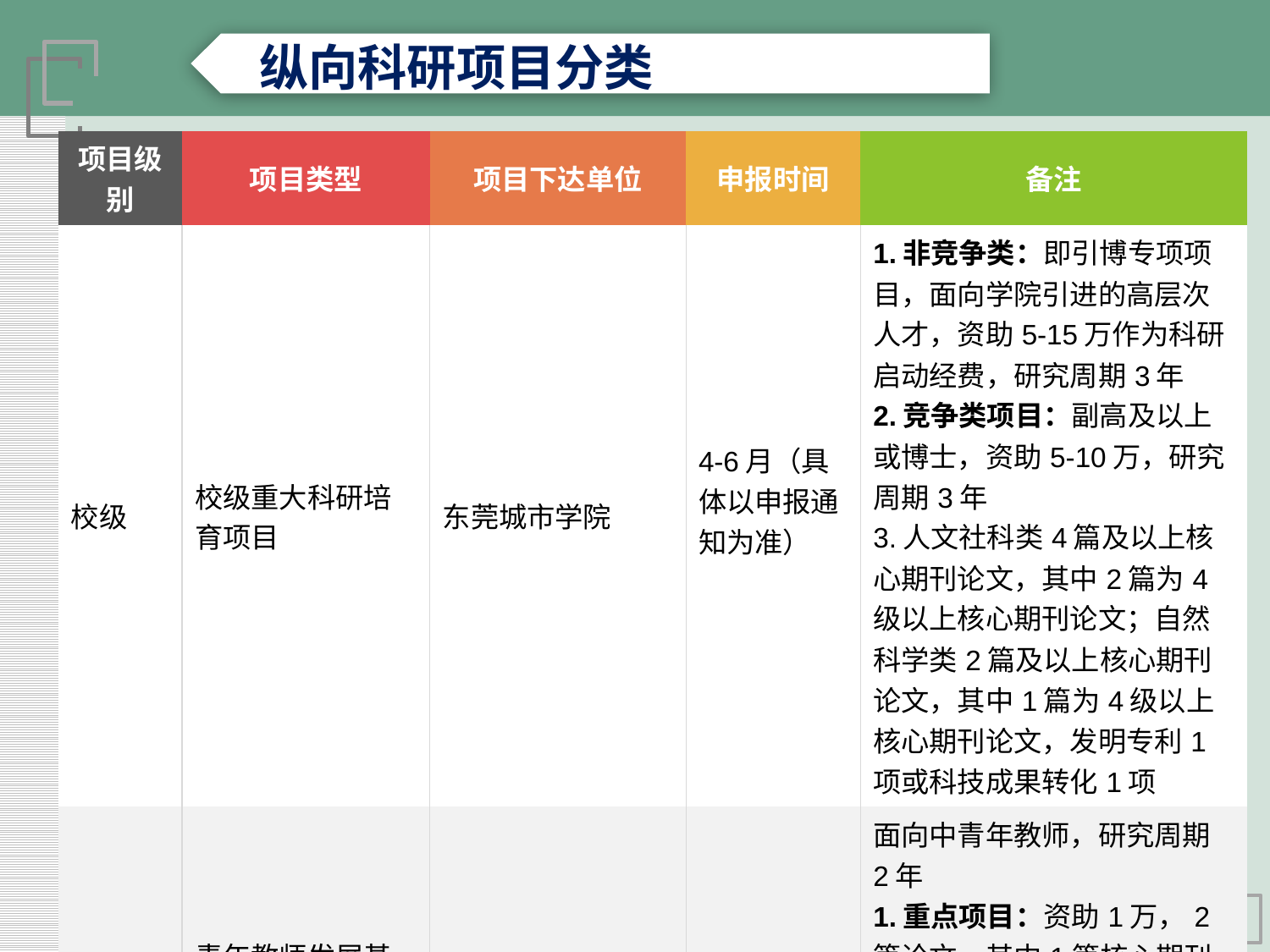

纵向科研项目分类
| 项目级别 | 项目类型 | 项目下达单位 | 申报时间 | 备注 |
| --- | --- | --- | --- | --- |
| 校级 | 校级重大科研培育项目 | 东莞城市学院 | 4-6月（具体以申报通知为准） | 1.非竞争类：即引博专项项目，面向学院引进的高层次人才，资助5-15万作为科研启动经费，研究周期3年 2.竞争类项目：副高及以上或博士，资助5-10万，研究周期3年 3.人文社科类4篇及以上核心期刊论文，其中2篇为4级以上核心期刊论文；自然科学类2篇及以上核心期刊论文，其中1篇为4级以上核心期刊论文，发明专利1项或科技成果转化1项 |
| 校级 | 青年教师发展基金项目 | 东莞城市学院 | 4-6月 | 面向中青年教师，研究周期2年 1.重点项目：资助1万，2篇论文，其中1篇核心期刊论文； 2.一般项目：资助0.6万，2篇普通期刊论文或1篇核心期刊论文 |